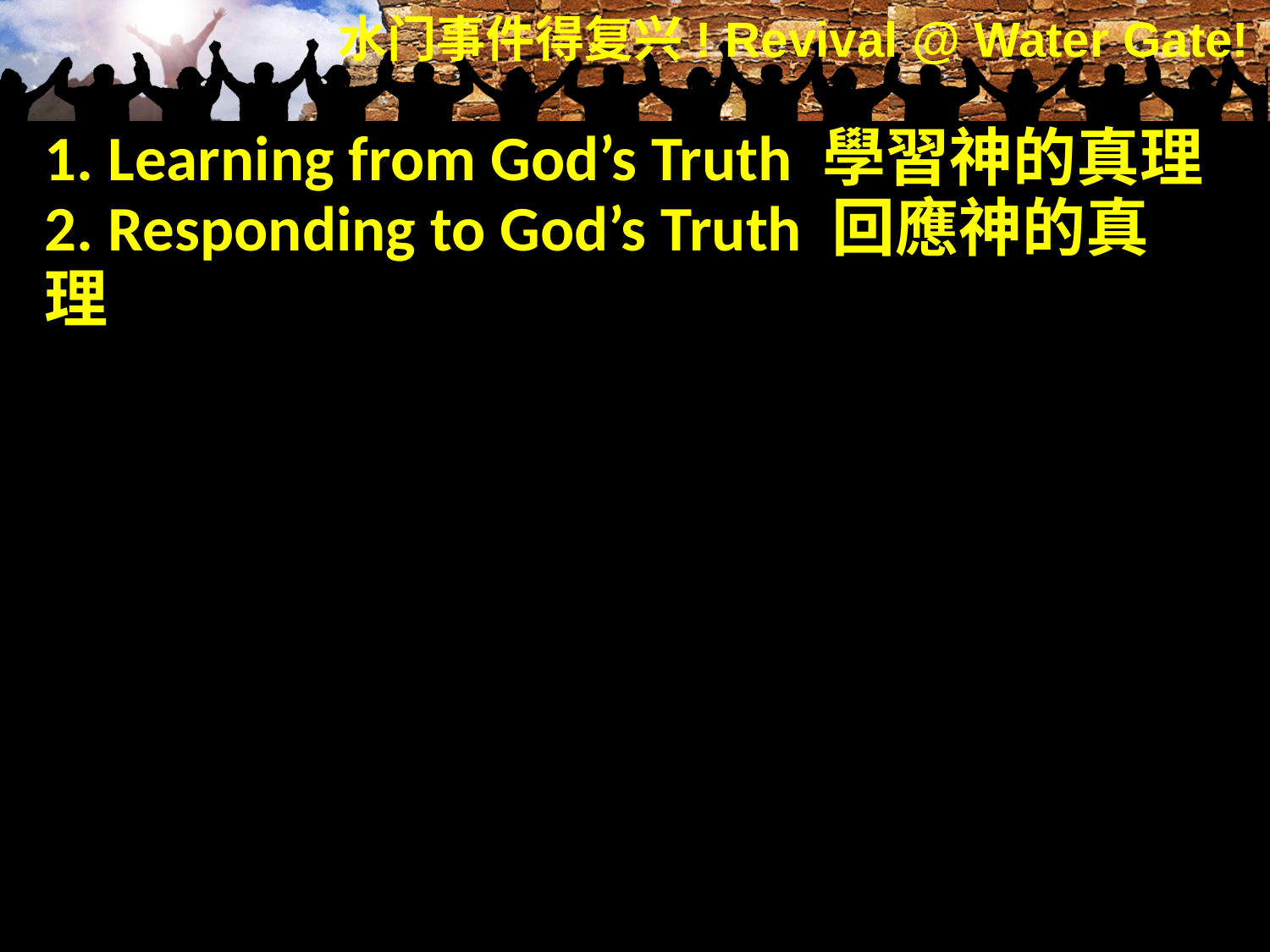

1. Learning from God’s Truth 學習神的真理
2. Responding to God’s Truth 回應神的真理